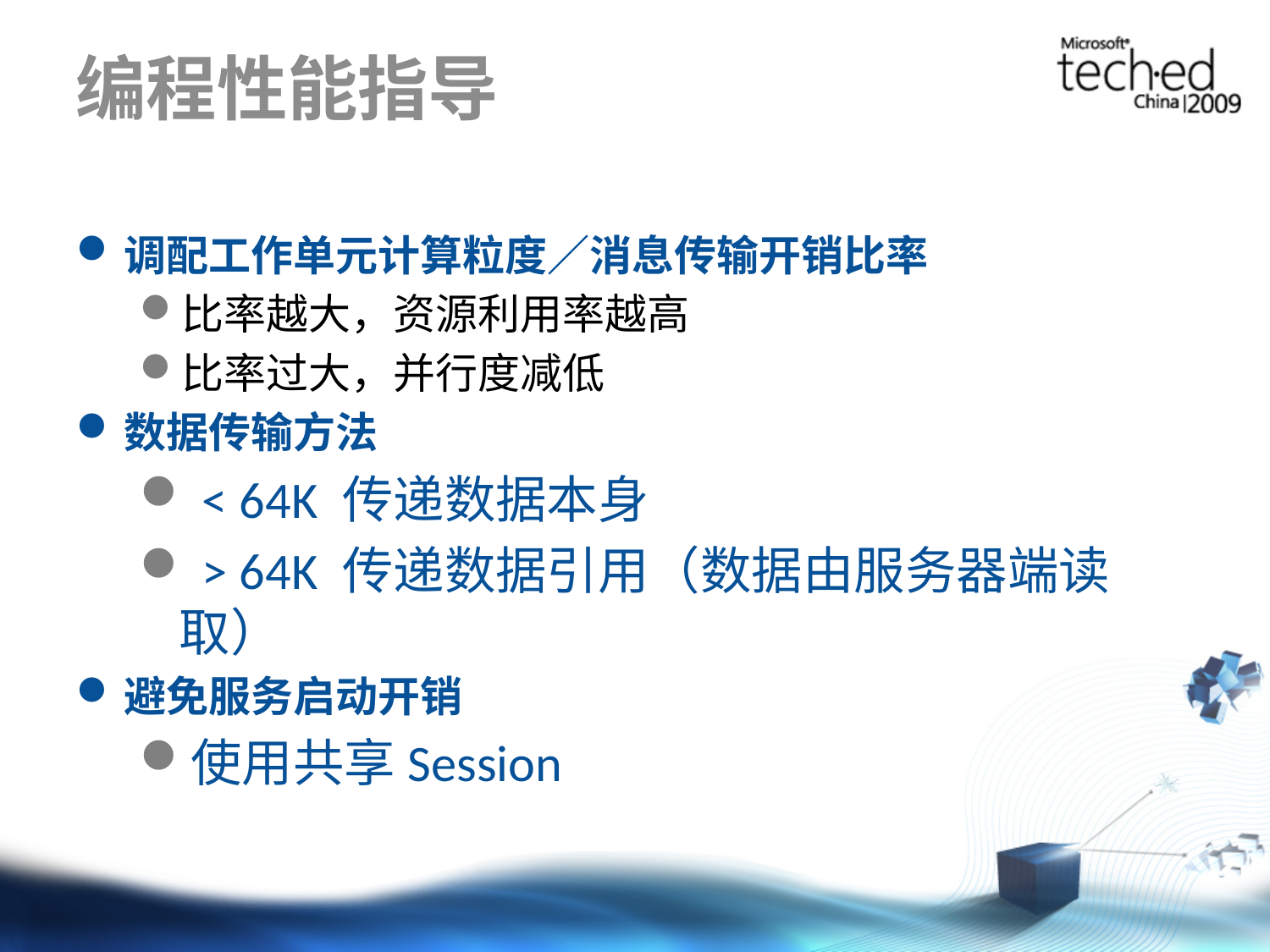

# 编程性能指导
调配工作单元计算粒度／消息传输开销比率
比率越大，资源利用率越高
比率过大，并行度减低
数据传输方法
 < 64K 传递数据本身
 > 64K 传递数据引用（数据由服务器端读取）
避免服务启动开销
使用共享Session